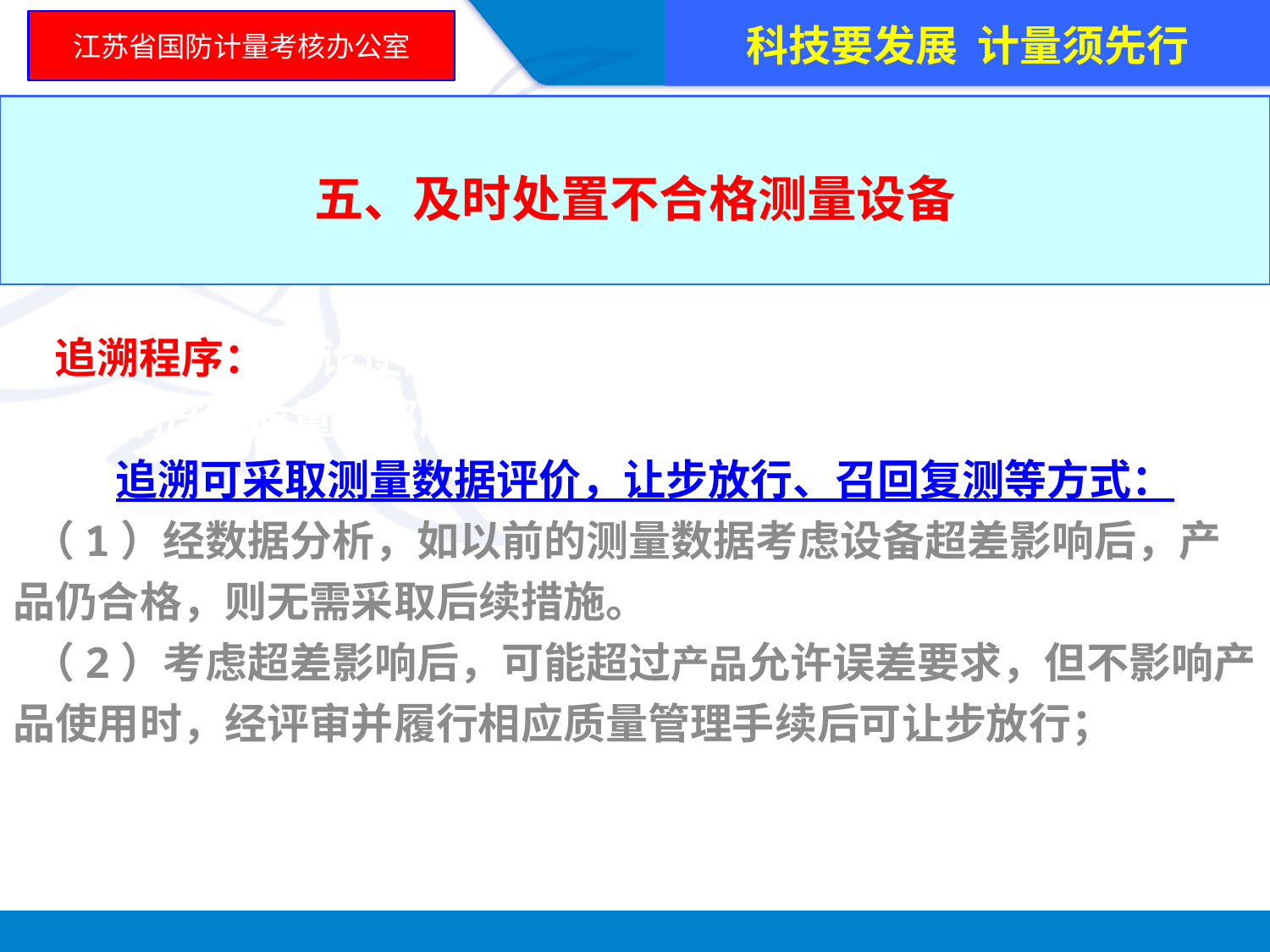

科技要发展  计量须先行
江苏省国防计量考核办公室
五、及时处置不合格测量设备

   追溯程序： 不论使用中还是检定时，发现测量设备不合格，且可能影响产品质量，都应启动追溯程序，要追溯到设备合格时止。
 追溯可采取测量数据评价，让步放行、召回复测等方式：
 （1）经数据分析，如以前的测量数据考虑设备超差影响后，产品仍合格，则无需采取后续措施。
 （2）考虑超差影响后，可能超过产品允许误差要求，但不影响产品使用时，经评审并履行相应质量管理手续后可让步放行；
   （3）考虑超差影响后，可能超过产品允许误差要求，且可能引起产品质量问题时，应召回产品，重新测量。